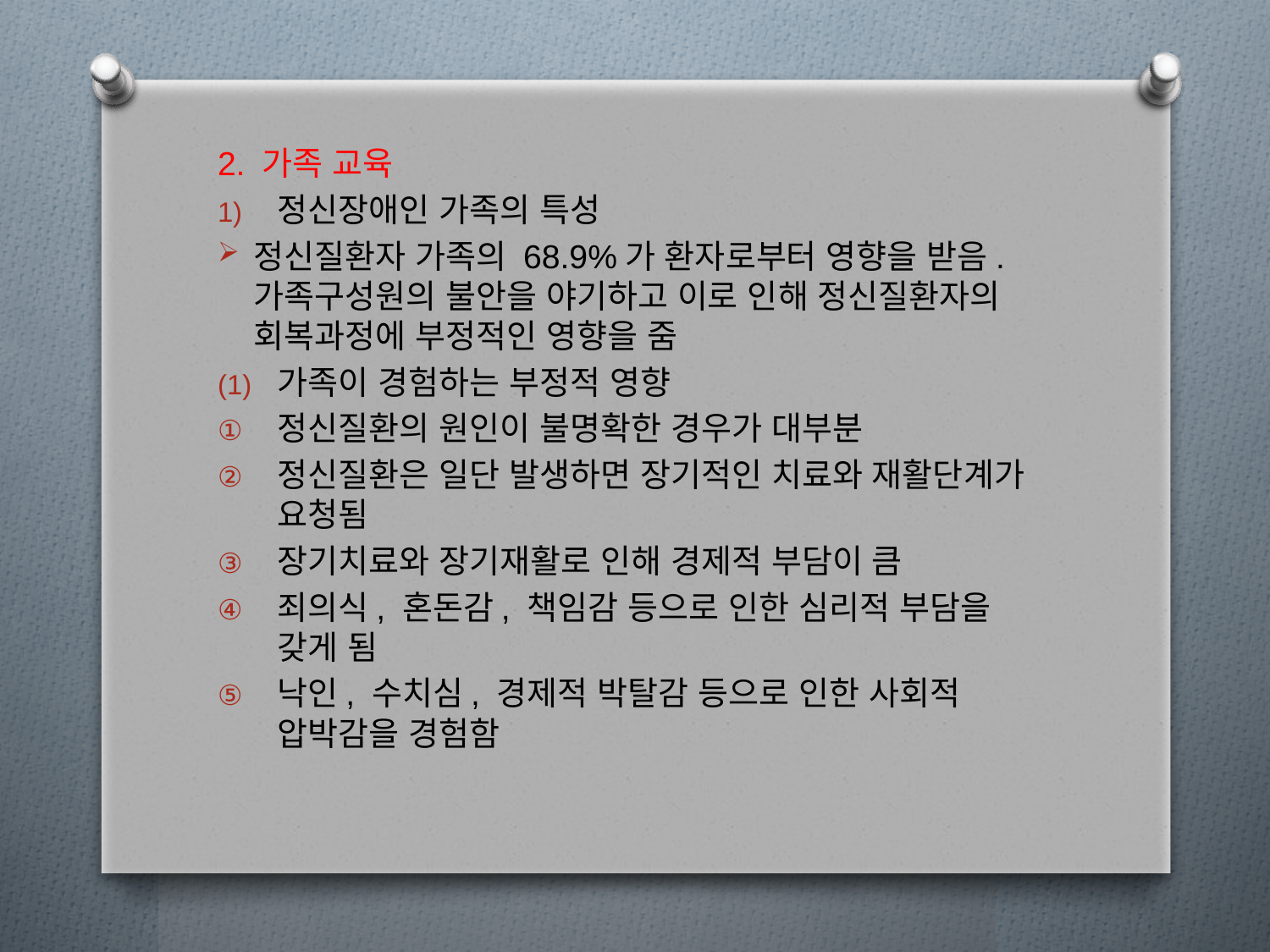

2. 가족 교육
정신장애인 가족의 특성
정신질환자 가족의 68.9%가 환자로부터 영향을 받음. 가족구성원의 불안을 야기하고 이로 인해 정신질환자의 회복과정에 부정적인 영향을 줌
가족이 경험하는 부정적 영향
정신질환의 원인이 불명확한 경우가 대부분
정신질환은 일단 발생하면 장기적인 치료와 재활단계가 요청됨
장기치료와 장기재활로 인해 경제적 부담이 큼
죄의식, 혼돈감, 책임감 등으로 인한 심리적 부담을 갖게 됨
낙인, 수치심, 경제적 박탈감 등으로 인한 사회적 압박감을 경험함